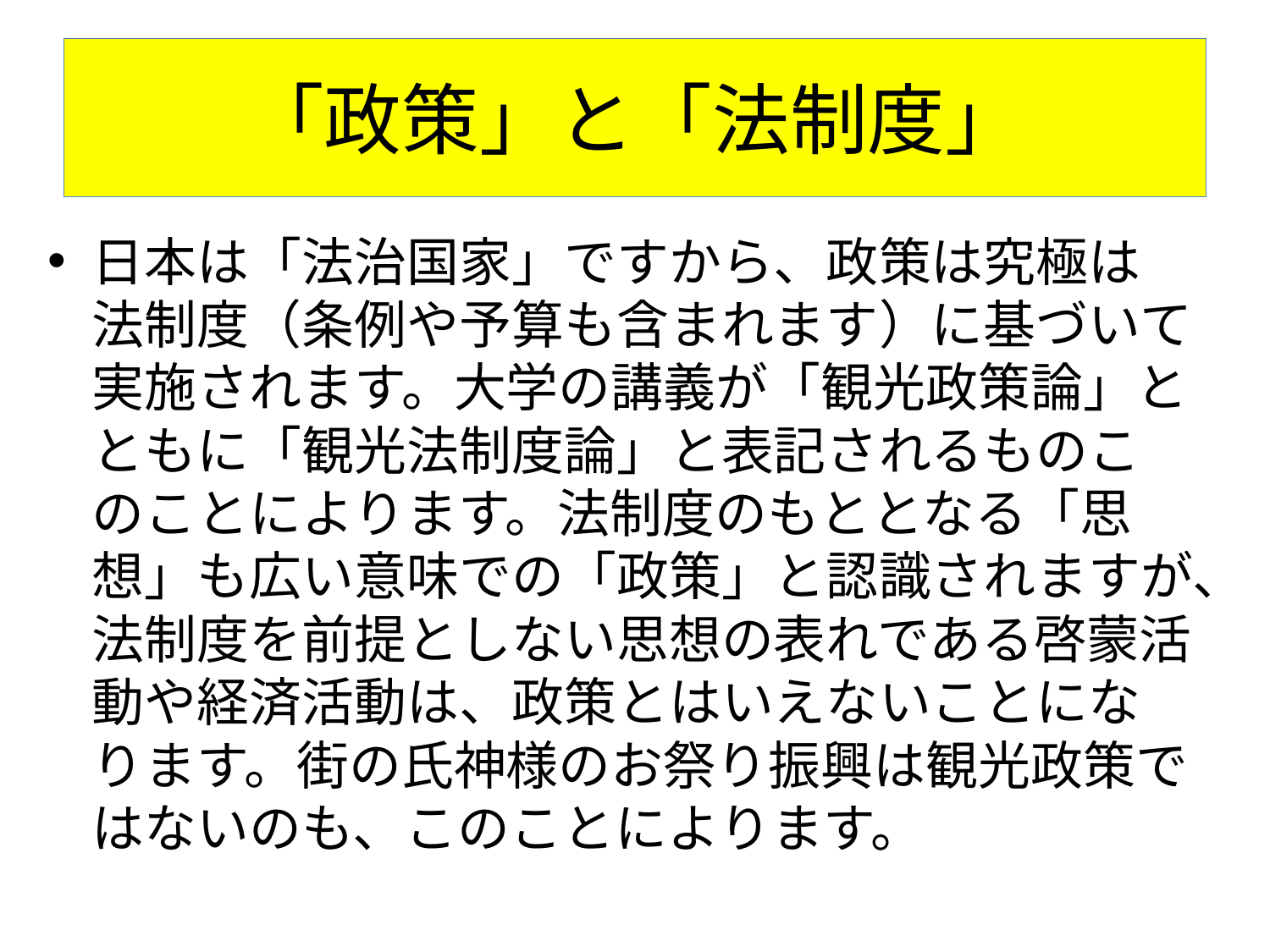

# 「政策」と「法制度」
日本は「法治国家」ですから、政策は究極は法制度（条例や予算も含まれます）に基づいて実施されます。大学の講義が「観光政策論」とともに「観光法制度論」と表記されるものこのことによります。法制度のもととなる「思想」も広い意味での「政策」と認識されますが、法制度を前提としない思想の表れである啓蒙活動や経済活動は、政策とはいえないことになります。街の氏神様のお祭り振興は観光政策ではないのも、このことによります。